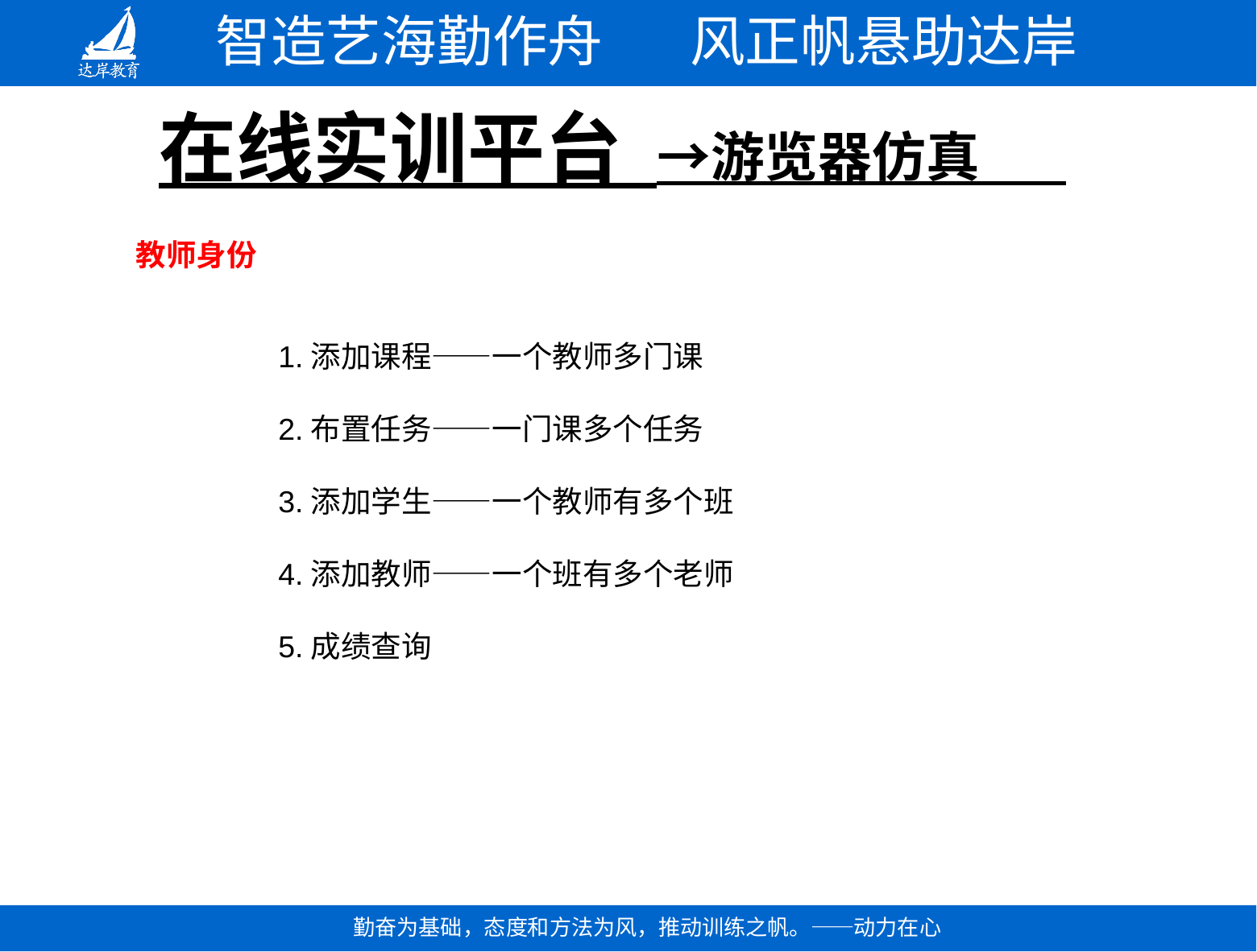

# 在线实训平台  →游览器仿真
教师身份
1.添加课程——一个教师多门课
2.布置任务——一门课多个任务
3.添加学生——一个教师有多个班
4.添加教师——一个班有多个老师
5.成绩查询